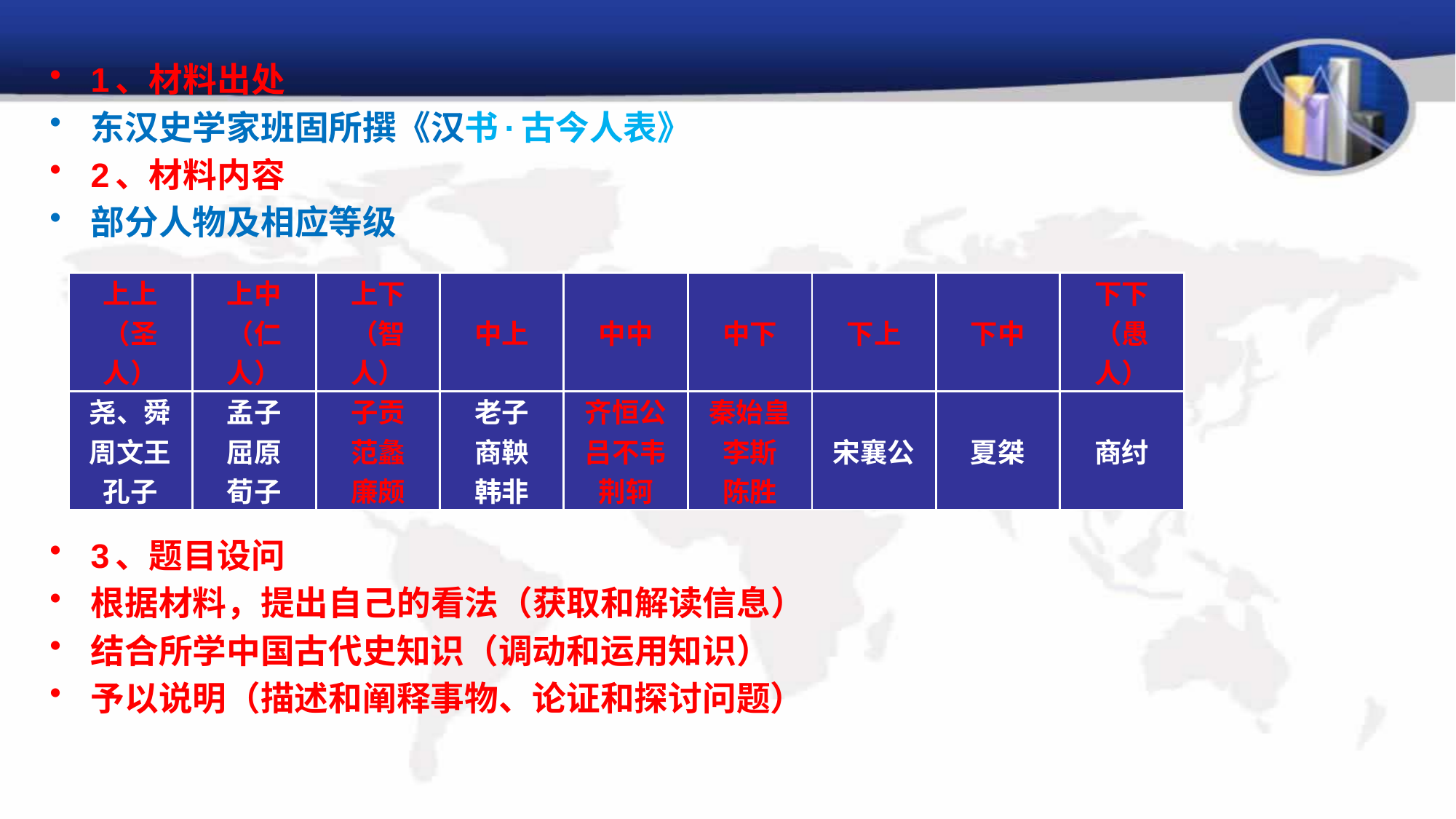

1、材料出处
东汉史学家班固所撰《汉书·古今人表》
2、材料内容
部分人物及相应等级

3、题目设问
根据材料，提出自己的看法（获取和解读信息）
结合所学中国古代史知识（调动和运用知识）
予以说明（描述和阐释事物、论证和探讨问题）

| 上上（圣人） | 上中（仁人） | 上下（智人） | 中上 | 中中 | 中下 | 下上 | 下中 | 下下（愚人） |
| --- | --- | --- | --- | --- | --- | --- | --- | --- |
| 尧、舜周文王孔子 | 孟子 屈原 荀子 | 子贡 范蠡 廉颇 | 老子 商鞅 韩非 | 齐恒公吕不韦荆轲 | 秦始皇李斯 陈胜 | 宋襄公 | 夏桀 | 商纣 |